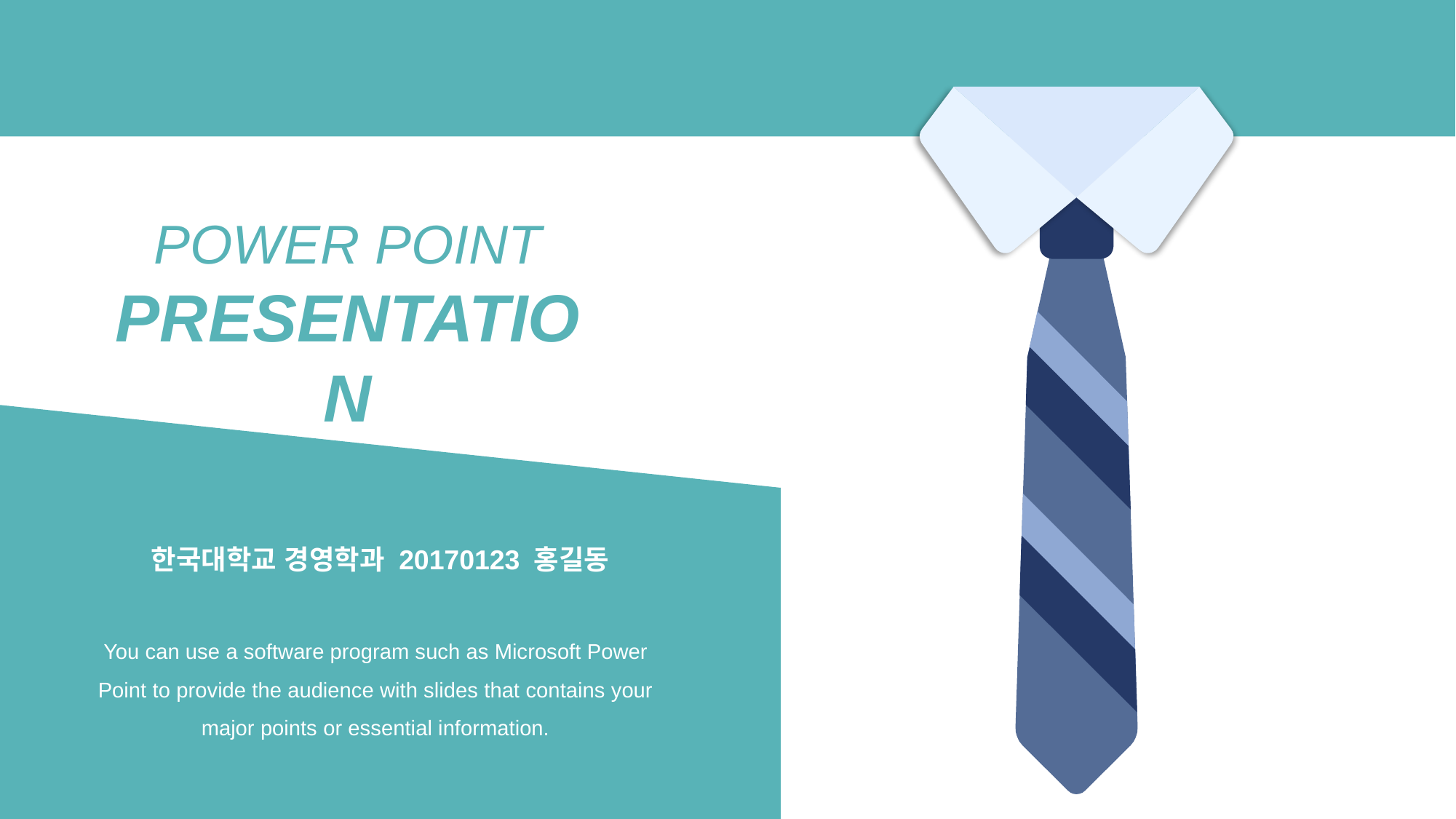

POWER POINT PRESENTATION

한국대학교 경영학과 20170123 홍길동
You can use a software program such as Microsoft Power Point to provide the audience with slides that contains your major points or essential information.